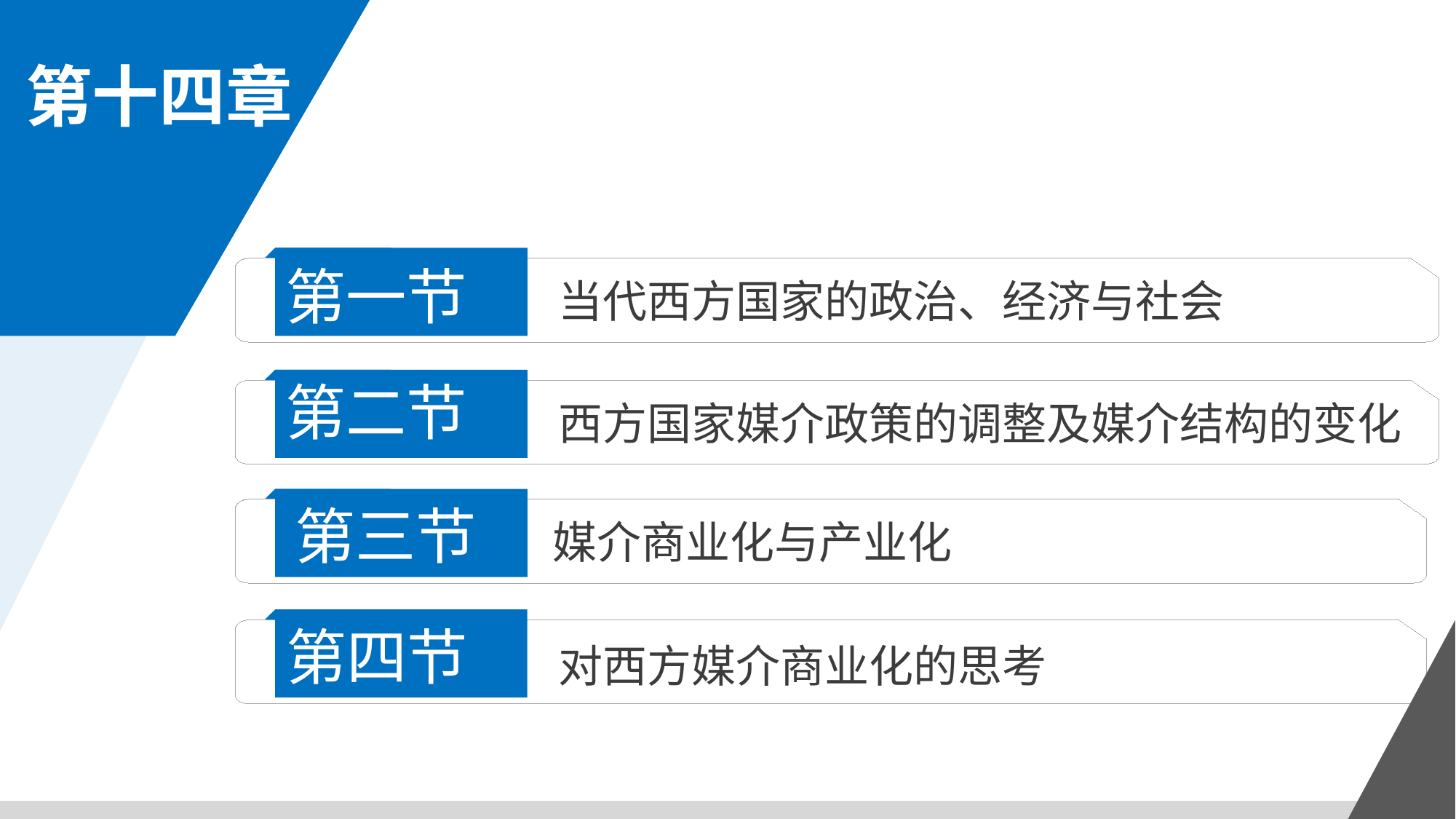

第十四章

第一节

当代西方国家的政治、经济与社会
第二节

西方国家媒介政策的调整及媒介结构的变化

第三节

媒介商业化与产业化

第四节

对西方媒介商业化的思考